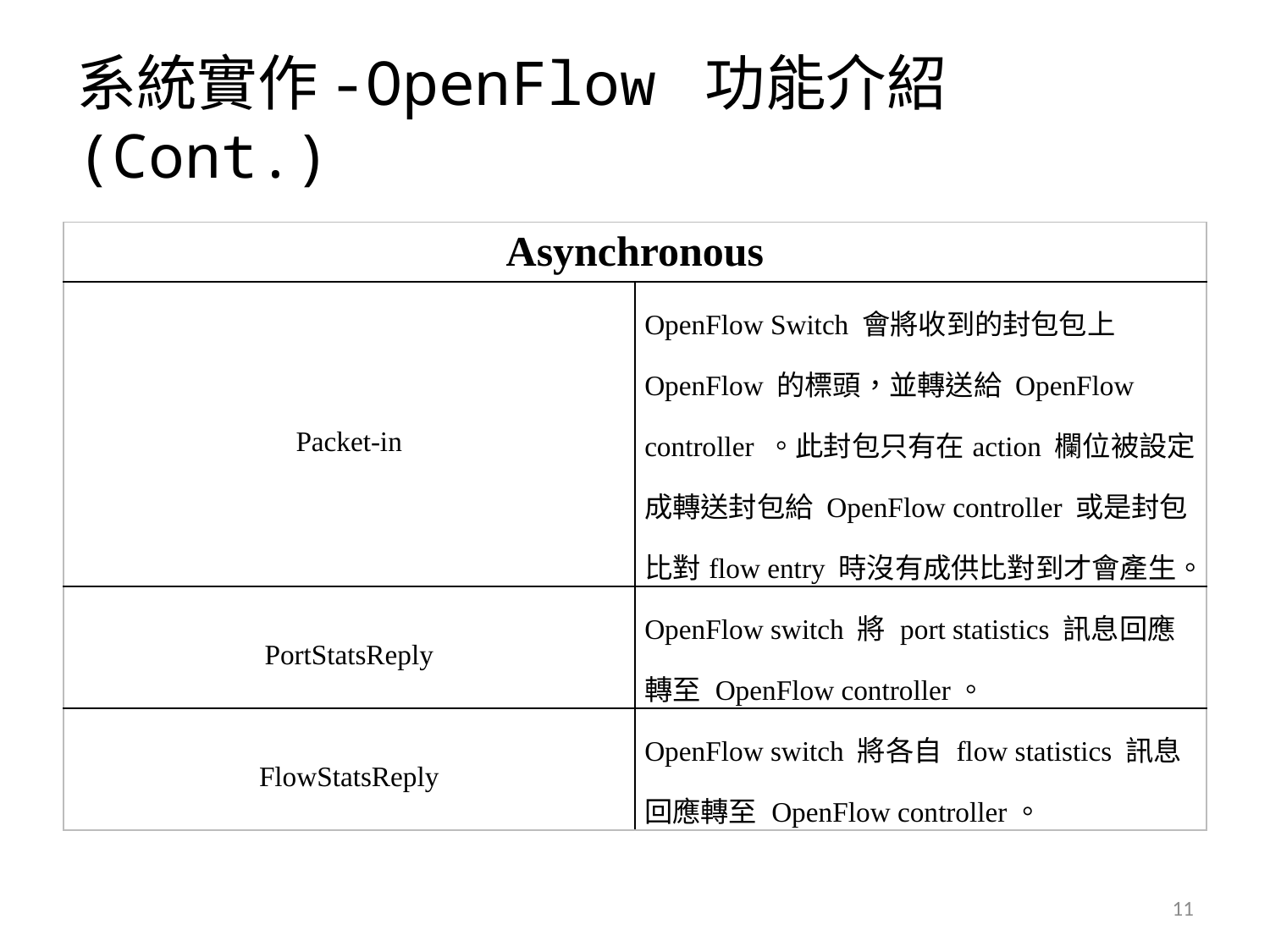

# 系統實作-OpenFlow 功能介紹(Cont.)
| Asynchronous |  |
| --- | --- |
| Packet-in | OpenFlow Switch 會將收到的封包包上 OpenFlow 的標頭，並轉送給 OpenFlow controller 。此封包只有在action 欄位被設定成轉送封包給 OpenFlow controller 或是封包比對flow entry 時沒有成供比對到才會產生。 |
| PortStatsReply | OpenFlow switch 將 port statistics 訊息回應轉至 OpenFlow controller。 |
| FlowStatsReply | OpenFlow switch 將各自 flow statistics 訊息回應轉至 OpenFlow controller。 |
11